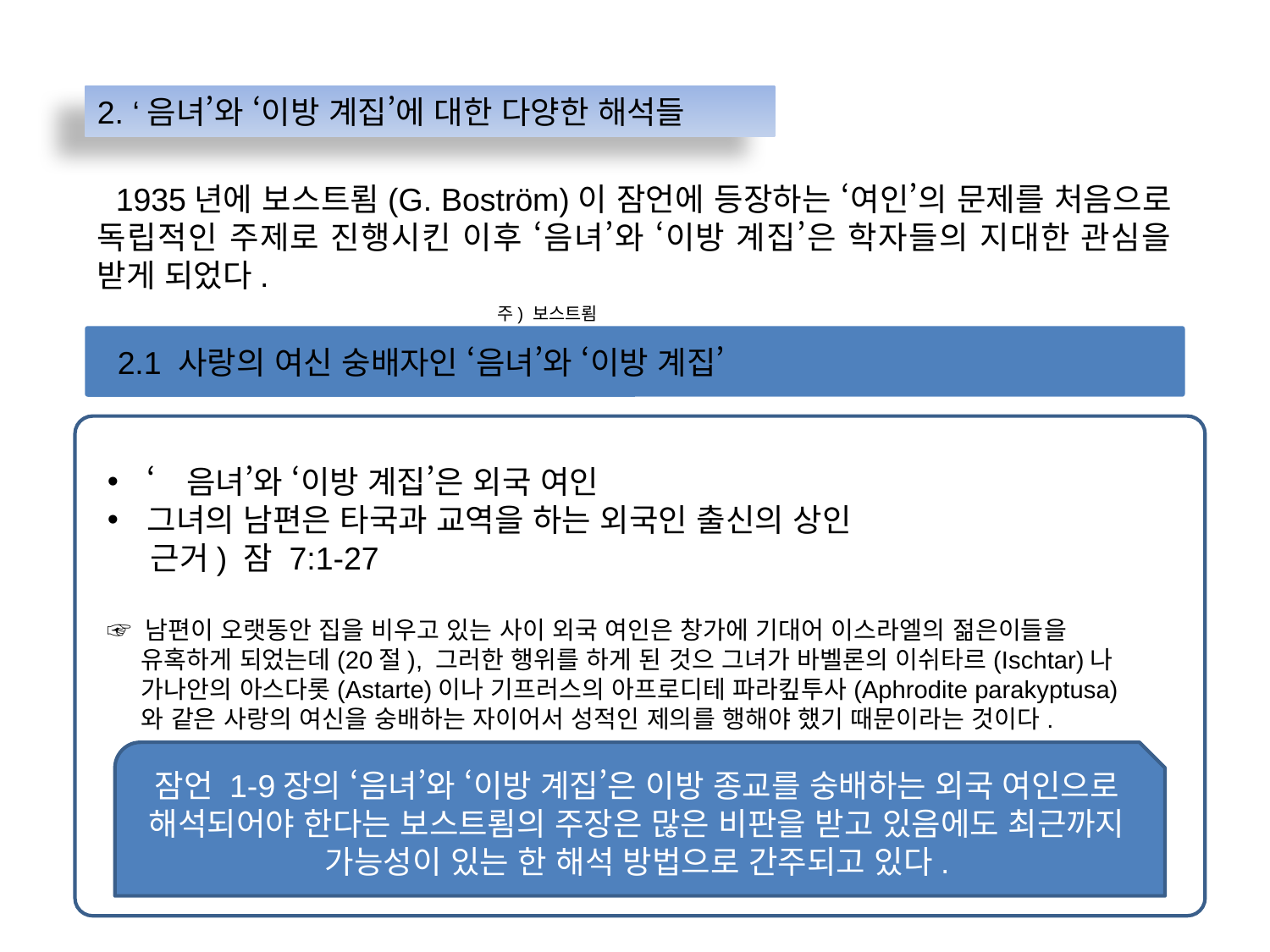

2. ‘음녀’와 ‘이방 계집’에 대한 다양한 해석들

  1935년에 보스트룀(G. Boström)이 잠언에 등장하는 ‘여인’의 문제를 처음으로 독립적인 주제로 진행시킨 이후 ‘음녀’와 ‘이방 계집’은 학자들의 지대한 관심을 받게 되었다.
주) 보스트룀

2.1 사랑의 여신 숭배자인 ‘음녀’와 ‘이방 계집’

‘음녀’와 ‘이방 계집’은 외국 여인
그녀의 남편은 타국과 교역을 하는 외국인 출신의 상인
    근거) 잠 7:1-27

☞ 남편이 오랫동안 집을 비우고 있는 사이 외국 여인은 창가에 기대어 이스라엘의 젊은이들을
    유혹하게 되었는데(20절), 그러한 행위를 하게 된 것으 그녀가 바벨론의 이쉬타르(Ischtar)나
    가나안의 아스다롯(Astarte)이나 기프러스의 아프로디테 파라킾투사(Aphrodite parakyptusa)
    와 같은 사랑의 여신을 숭배하는 자이어서 성적인 제의를 행해야 했기 때문이라는 것이다.
잠언 1-9장의 ‘음녀’와 ‘이방 계집’은 이방 종교를 숭배하는 외국 여인으로 해석되어야 한다는 보스트룀의 주장은 많은 비판을 받고 있음에도 최근까지 가능성이 있는 한 해석 방법으로 간주되고 있다.